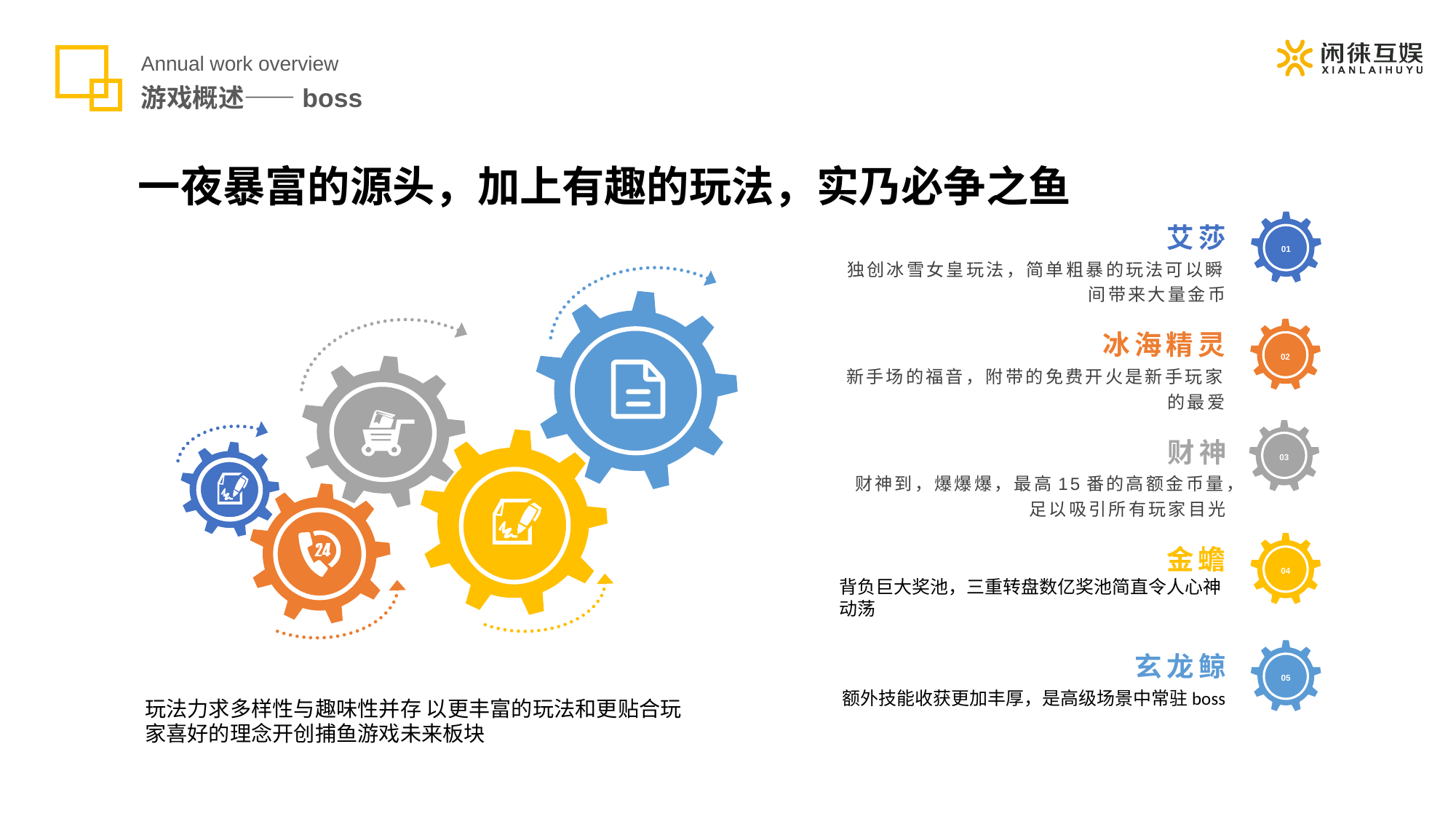

Annual work overview

游戏概述——boss
一夜暴富的源头，加上有趣的玩法，实乃必争之鱼

艾莎

01
独创冰雪女皇玩法，简单粗暴的玩法可以瞬间带来大量金币

冰海精灵

02

新手场的福音，附带的免费开火是新手玩家的最爱

财神

03

财神到，爆爆爆，最高15番的高额金币量，足以吸引所有玩家目光

金蟾

04
背负巨大奖池，三重转盘数亿奖池简直令人心神动荡
玄龙鲸

05
额外技能收获更加丰厚，是高级场景中常驻boss

玩法力求多样性与趣味性并存 以更丰富的玩法和更贴合玩家喜好的理念开创捕鱼游戏未来板块